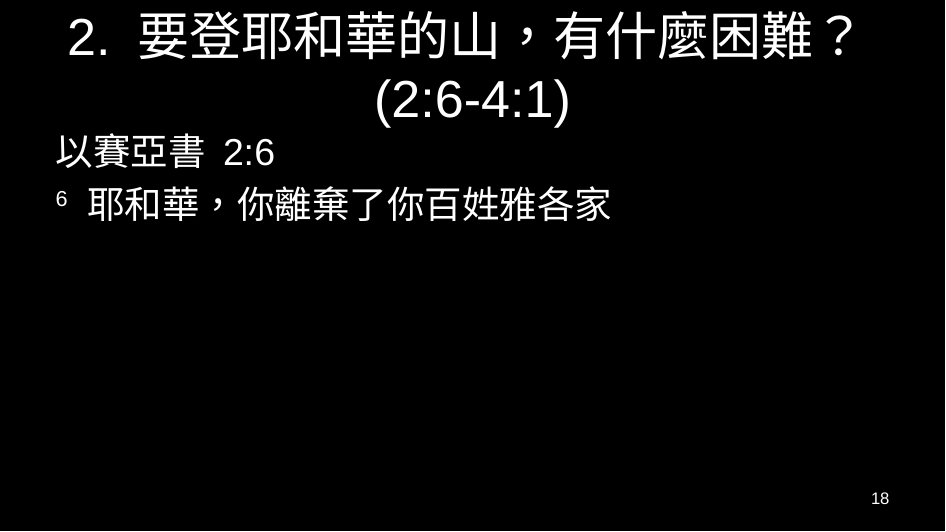

# 2. 要登耶和華的山，有什麼困難？(2:6-4:1)
以賽亞書 2:6
6 耶和華，你離棄了你百姓雅各家
18